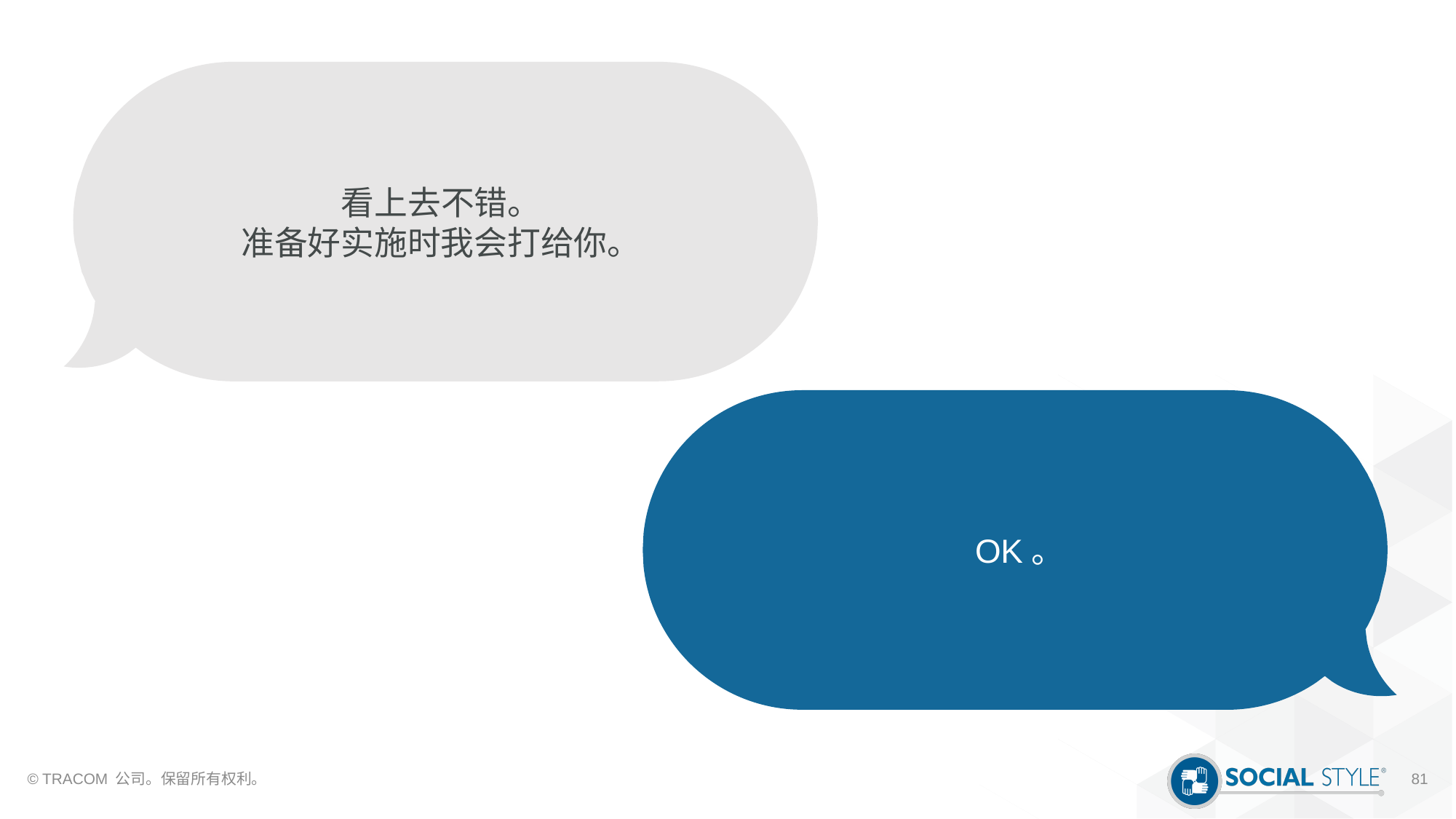

看上去不错。
准备好实施时我会打给你。
OK。
© TRACOM 公司。保留所有权利。
81